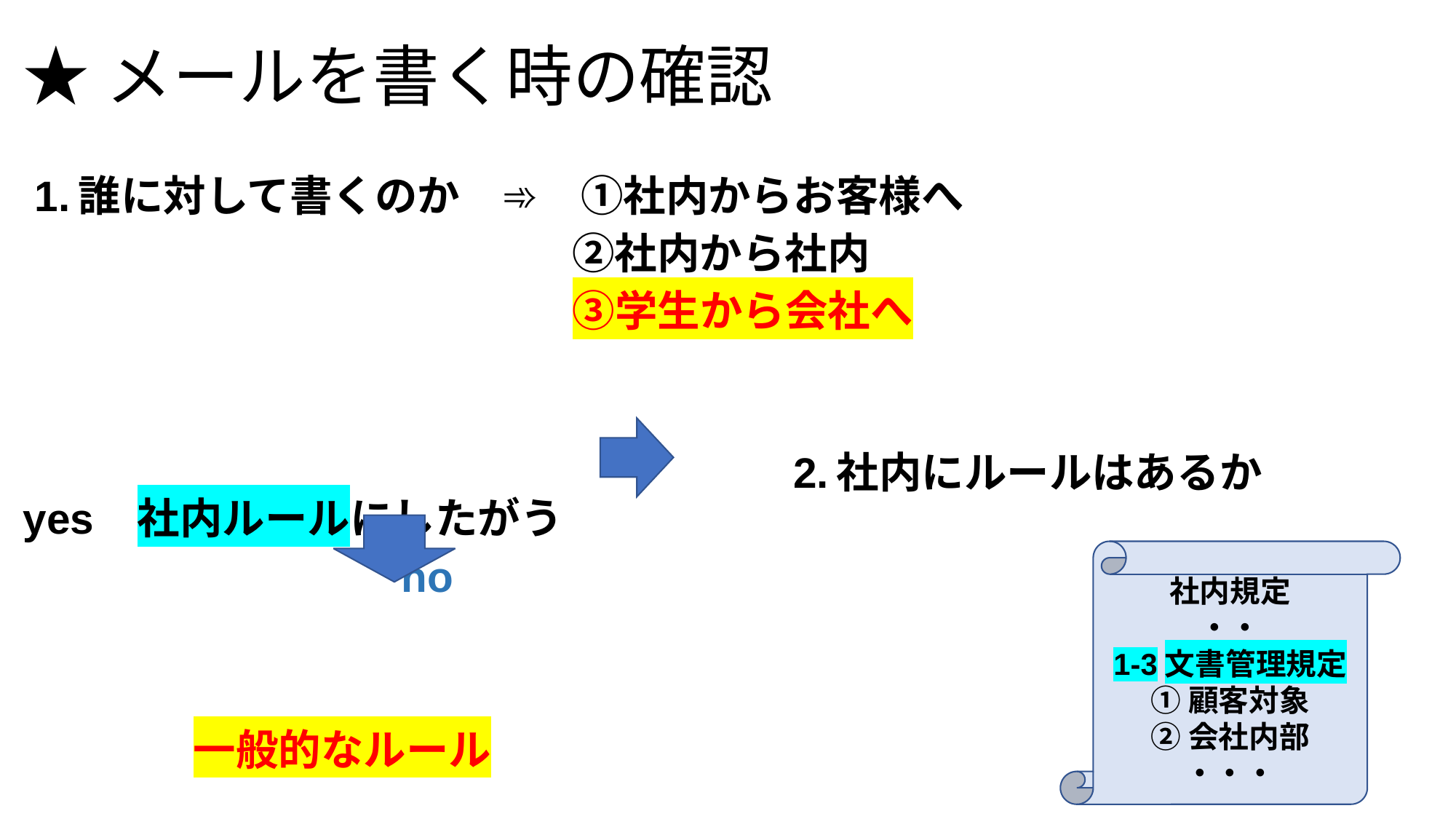

# ★メールを書く時の確認
 1.誰に対して書くのか　➾　➀社内からお客様へ
　  　　　　　　　　　　　  ②社内から社内
　　  　　　　　　　　　　  ③学生から会社へ

　　　　　　　　　　　　　　　　　　　　　　　　　　　　　　　　　　　　　　　　　　　　　　　　    　2.社内にルールはあるか           yes   社内ルールにしたがう
                                no

　　　　一般的なルール

社内規定
・・
1-3文書管理規定
①顧客対象
②会社内部
・・・